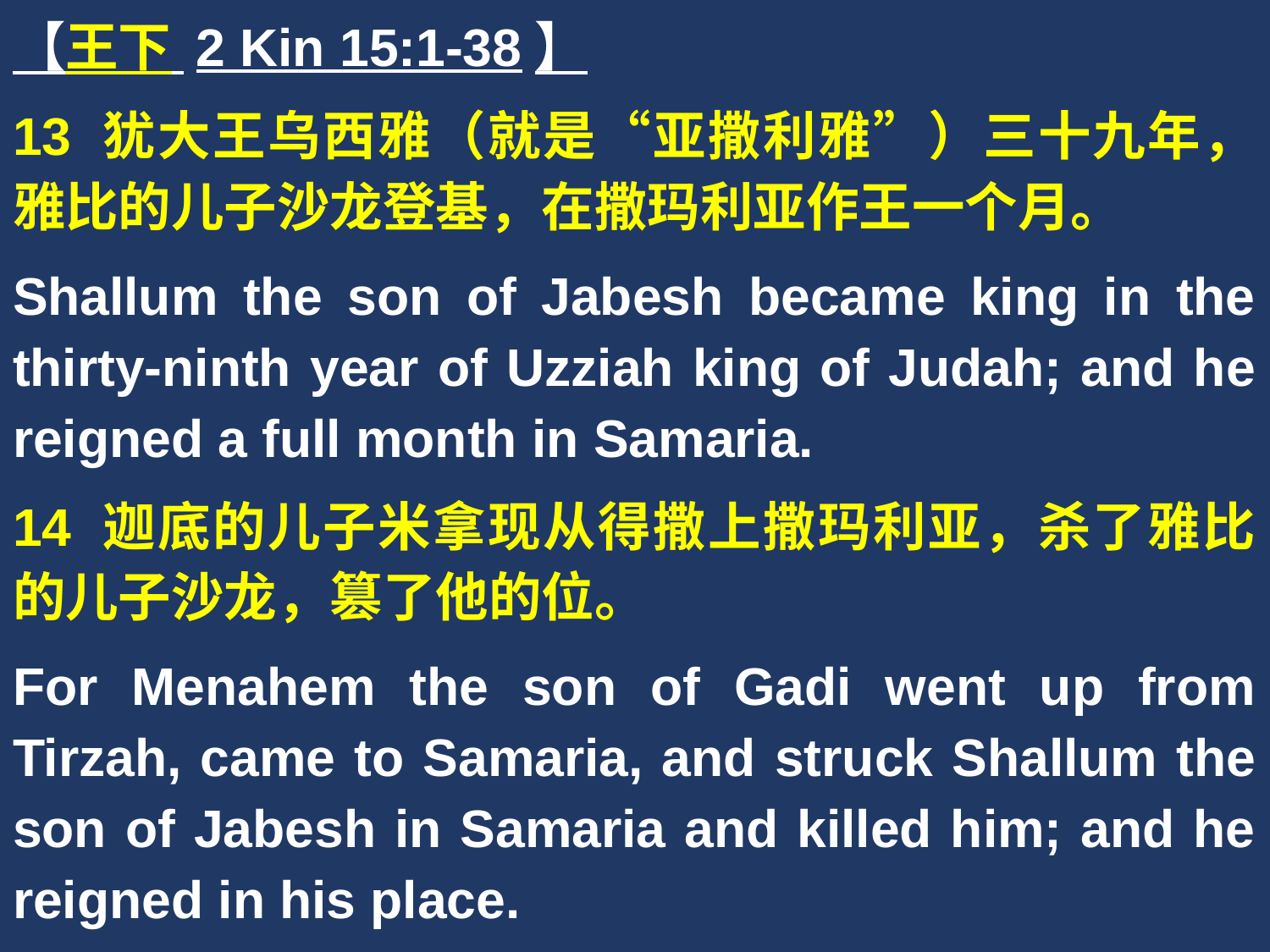

【王下 2 Kin 15:1-38】
13 犹大王乌西雅（就是“亚撒利雅”）三十九年，雅比的儿子沙龙登基，在撒玛利亚作王一个月。
Shallum the son of Jabesh became king in the thirty-ninth year of Uzziah king of Judah; and he reigned a full month in Samaria.
14 迦底的儿子米拿现从得撒上撒玛利亚，杀了雅比的儿子沙龙，篡了他的位。
For Menahem the son of Gadi went up from Tirzah, came to Samaria, and struck Shallum the son of Jabesh in Samaria and killed him; and he reigned in his place.